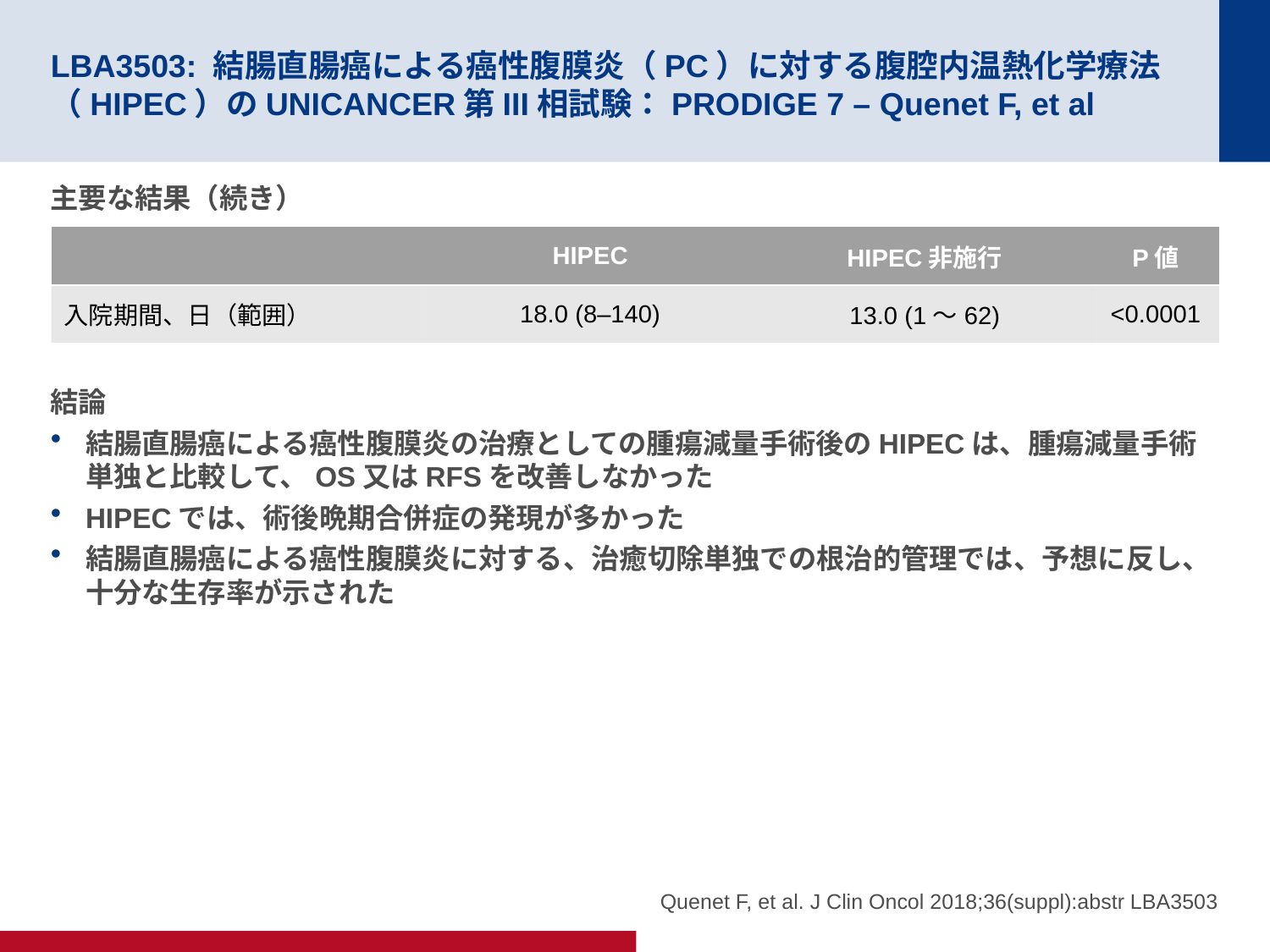

# LBA3503: 結腸直腸癌による癌性腹膜炎（PC）に対する腹腔内温熱化学療法（HIPEC）のUNICANCER第III相試験：PRODIGE 7 – Quenet F, et al
主要な結果（続き）

結論
結腸直腸癌による癌性腹膜炎の治療としての腫瘍減量手術後のHIPECは、腫瘍減量手術単独と比較して、OS又はRFSを改善しなかった
HIPECでは、術後晩期合併症の発現が多かった
結腸直腸癌による癌性腹膜炎に対する、治癒切除単独での根治的管理では、予想に反し、十分な生存率が示された
|  | HIPEC | HIPEC非施行 | P値 |
| --- | --- | --- | --- |
| 入院期間、日（範囲） | 18.0 (8–140) | 13.0 (1～62) | <0.0001 |
Quenet F, et al. J Clin Oncol 2018;36(suppl):abstr LBA3503